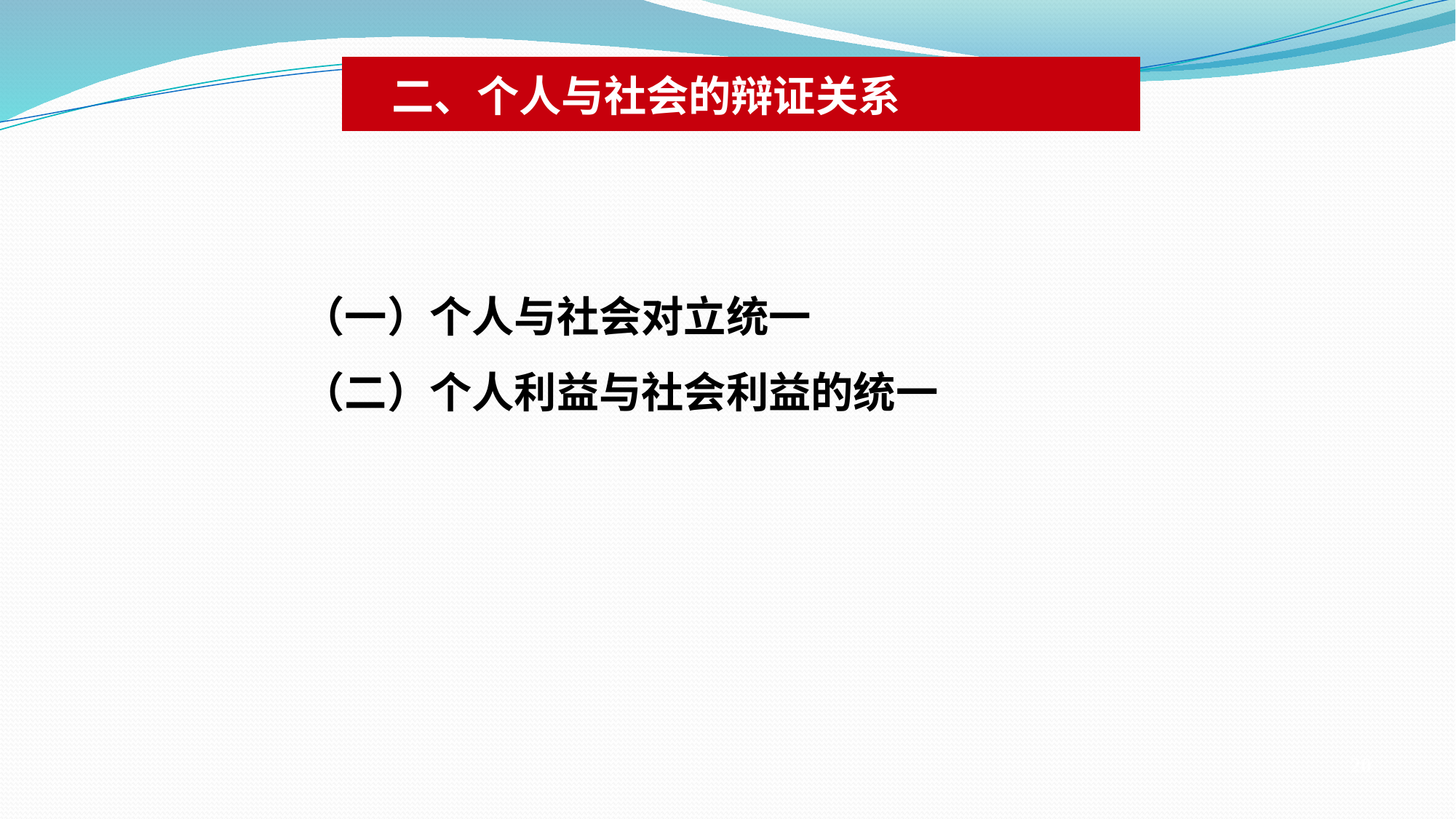

二、个人与社会的辩证关系
（一）个人与社会对立统一
（二）个人利益与社会利益的统一
20